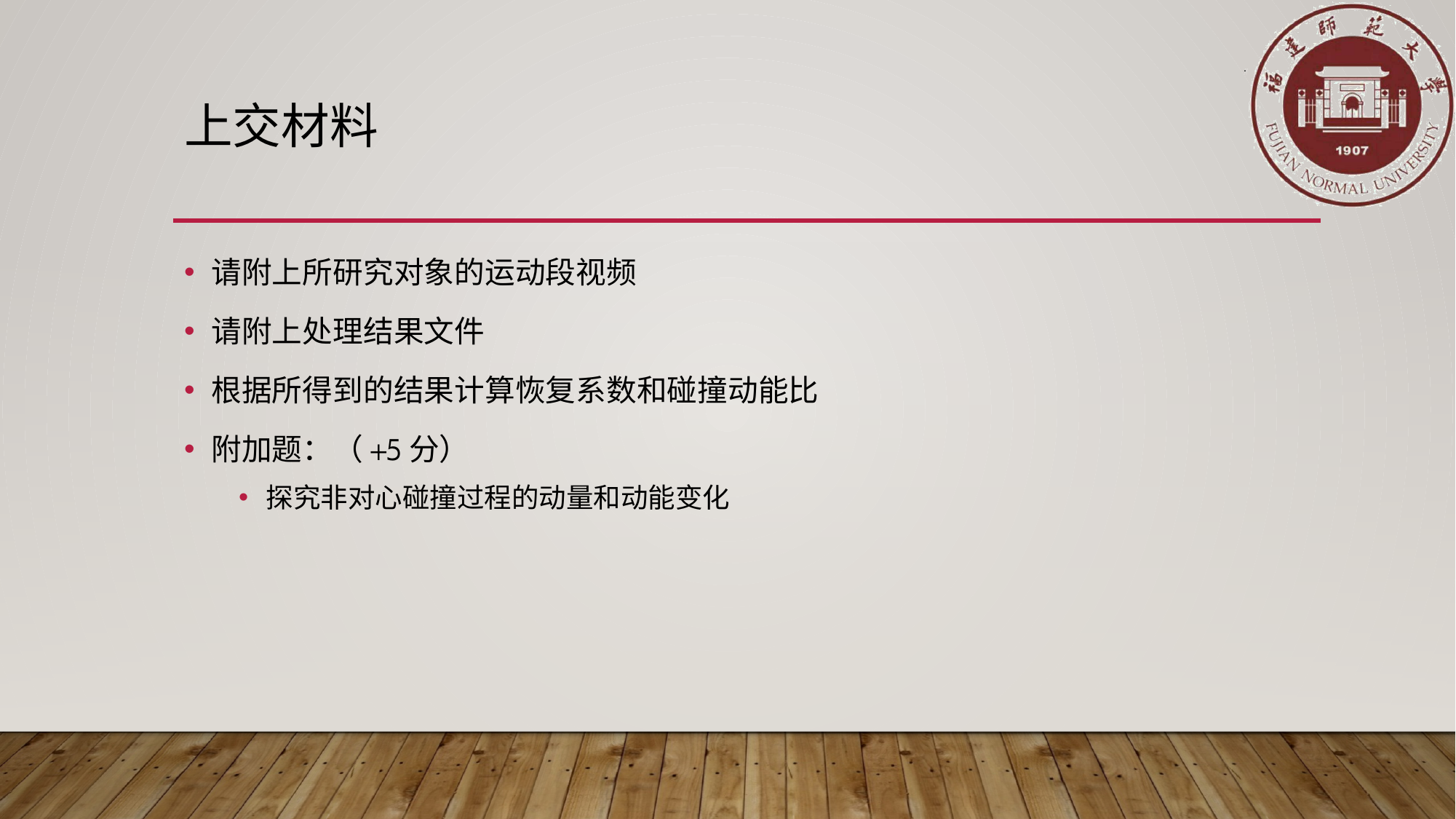

# 上交材料
请附上所研究对象的运动段视频
请附上处理结果文件
根据所得到的结果计算恢复系数和碰撞动能比
附加题：（+5分）
探究非对心碰撞过程的动量和动能变化